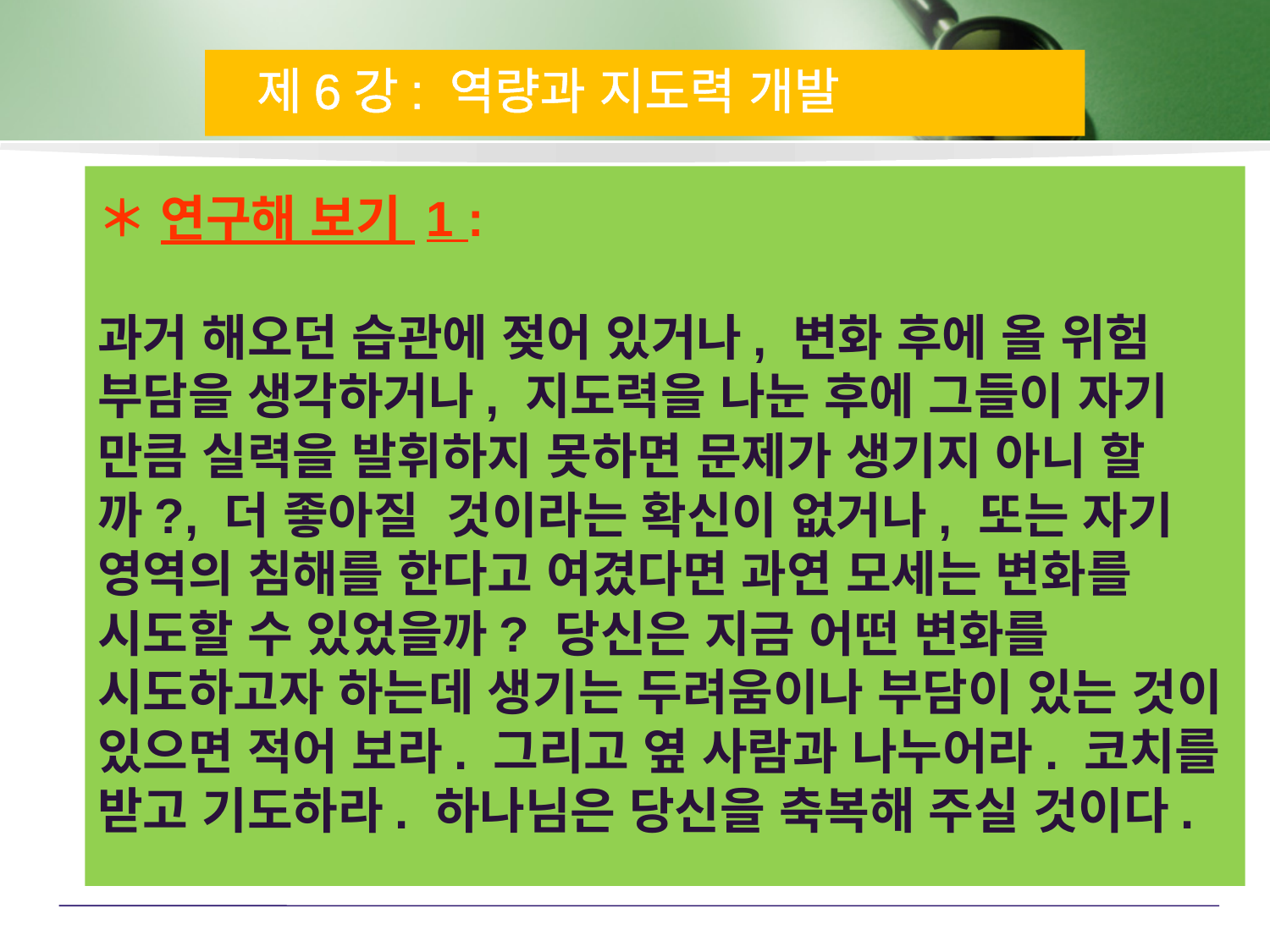

제6강: 역량과 지도력 개발
＊ 연구해 보기 1 :
과거 해오던 습관에 젖어 있거나, 변화 후에 올 위험 부담을 생각하거나, 지도력을 나눈 후에 그들이 자기 만큼 실력을 발휘하지 못하면 문제가 생기지 아니 할까?, 더 좋아질  것이라는 확신이 없거나, 또는 자기 영역의 침해를 한다고 여겼다면 과연 모세는 변화를 시도할 수 있었을까? 당신은 지금 어떤 변화를 시도하고자 하는데 생기는 두려움이나 부담이 있는 것이 있으면 적어 보라. 그리고 옆 사람과 나누어라. 코치를 받고 기도하라. 하나님은 당신을 축복해 주실 것이다.